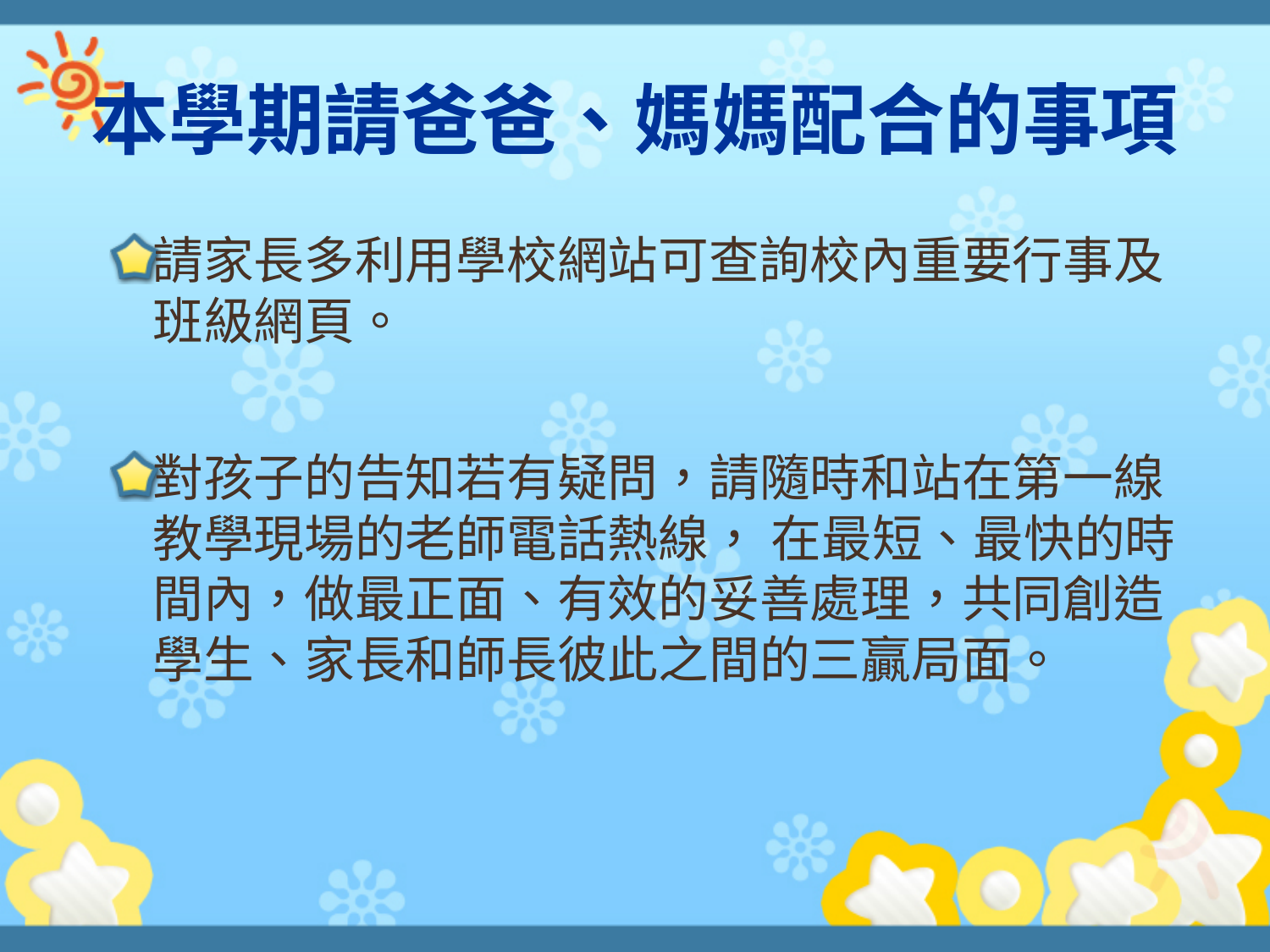

# 本學期請爸爸、媽媽配合的事項
請家長多利用學校網站可查詢校內重要行事及班級網頁。

對孩子的告知若有疑問，請隨時和站在第一線教學現場的老師電話熱線， 在最短、最快的時間內，做最正面、有效的妥善處理，共同創造學生、家長和師長彼此之間的三贏局面。